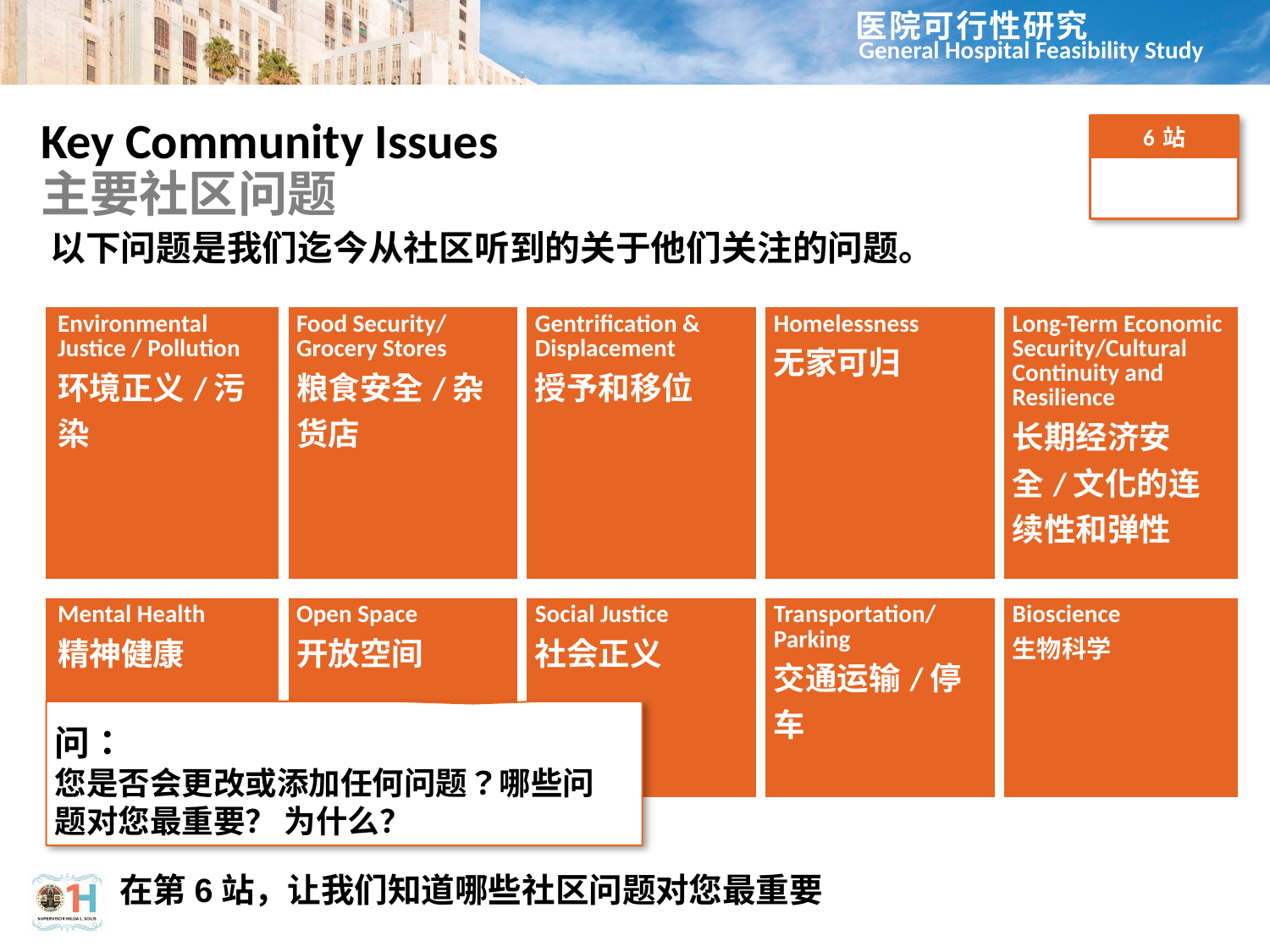

# Key Community Issues 主要社区问题

6 站
以下问题是我们迄今从社区听到的关于他们关注的问题。
| Environmental Justice / Pollution 环境正义/污染 | Food Security/ Grocery Stores 粮食安全/杂货店 | Gentrification & Displacement 授予和移位 | Homelessness 无家可归 | Long-Term Economic Security/Cultural Continuity and Resilience 长期经济安全/文化的连续性和弹性 |
| --- | --- | --- | --- | --- |
|  |  |  |  |  |
| Mental Health 精神健康 | Open Space 开放空间 | Social Justice 社会正义 | Transportation/ Parking 交通运输/停车 | Bioscience 生物科学 |

问：
您是否会更改或添加任何问题？哪些问题对您最重要？ 为什么？
在第6站，让我们知道哪些社区问题对您最重要